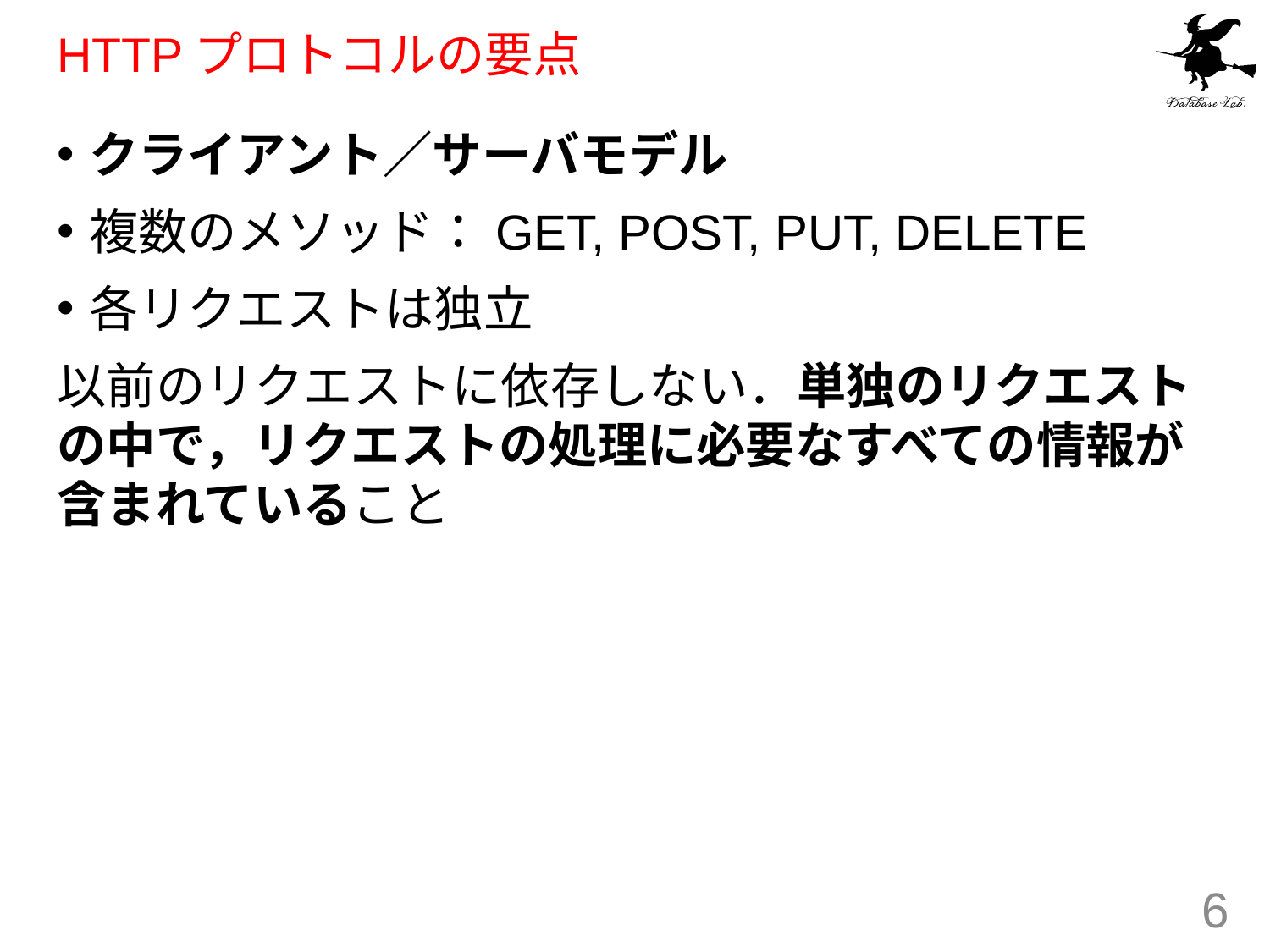

# HTTPプロトコルの要点
クライアント／サーバモデル
複数のメソッド：GET, POST, PUT, DELETE
各リクエストは独立
以前のリクエストに依存しない．単独のリクエストの中で，リクエストの処理に必要なすべての情報が含まれていること
6